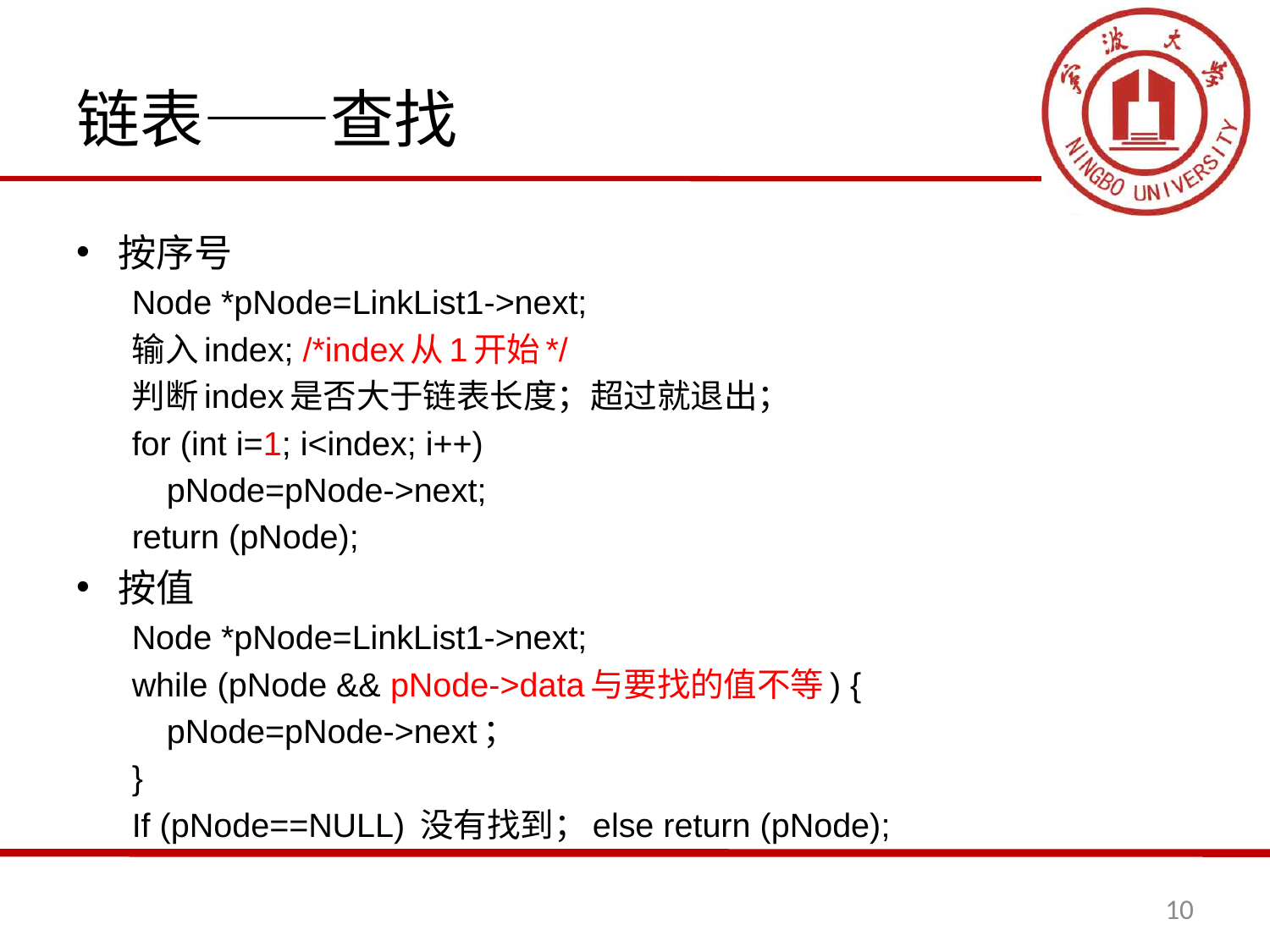

# 链表——查找
按序号
Node *pNode=LinkList1->next;
输入index; /*index从1开始*/
判断index是否大于链表长度；超过就退出；
for (int i=1; i<index; i++)
	pNode=pNode->next;
return (pNode);
按值
Node *pNode=LinkList1->next;
while (pNode && pNode->data与要找的值不等) {
	pNode=pNode->next；
}
If (pNode==NULL) 没有找到；else return (pNode);

10